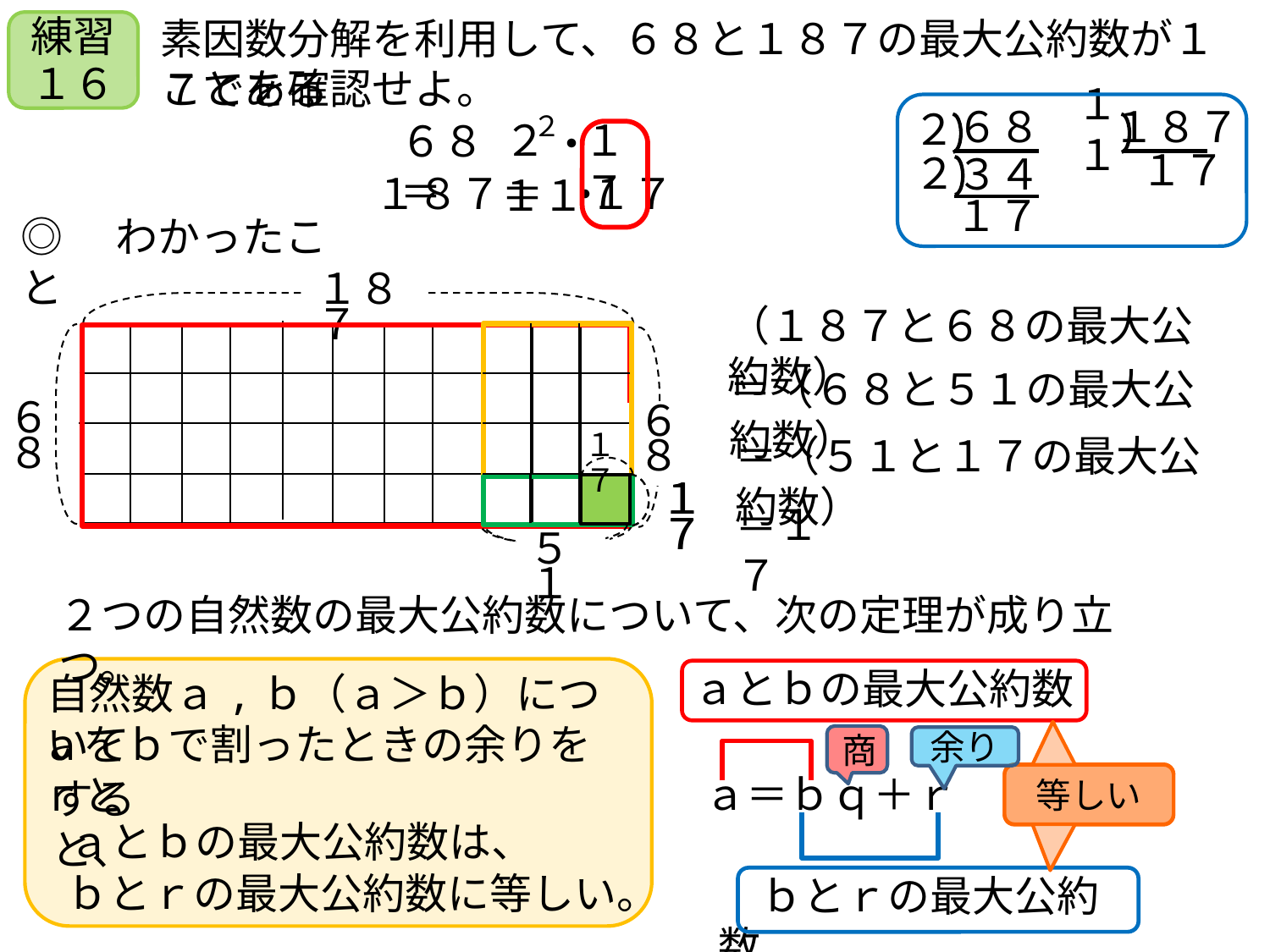

素因数分解を利用して、６８と１８７の最大公約数が１７である
練習１６
ことを確認せよ。
６８
１８７
２
１１

２
２
１７
６８＝
・

１７
２
３４

１７
１８７＝
・
１１
１７
◎　わかったこと

１８７

６８
（１８７と６８の最大公約数）

６８

５１

＝（６８と５１の最大公約数）
１７

１７
＝（５１と１７の最大公約数）

１７

５１
＝１７
２つの自然数の最大公約数について、次の定理が成り立つ。
ａとｂの最大公約数

自然数ａ,ｂ（ａ＞ｂ）について
ａをｂで割ったときの余りをｒと

商
余り

ａ＝ｂｑ＋ｒ

等しい
すると、

ａとｂの最大公約数は、
ｂとｒの最大公約数に等しい。
　ｂとｒの最大公約数